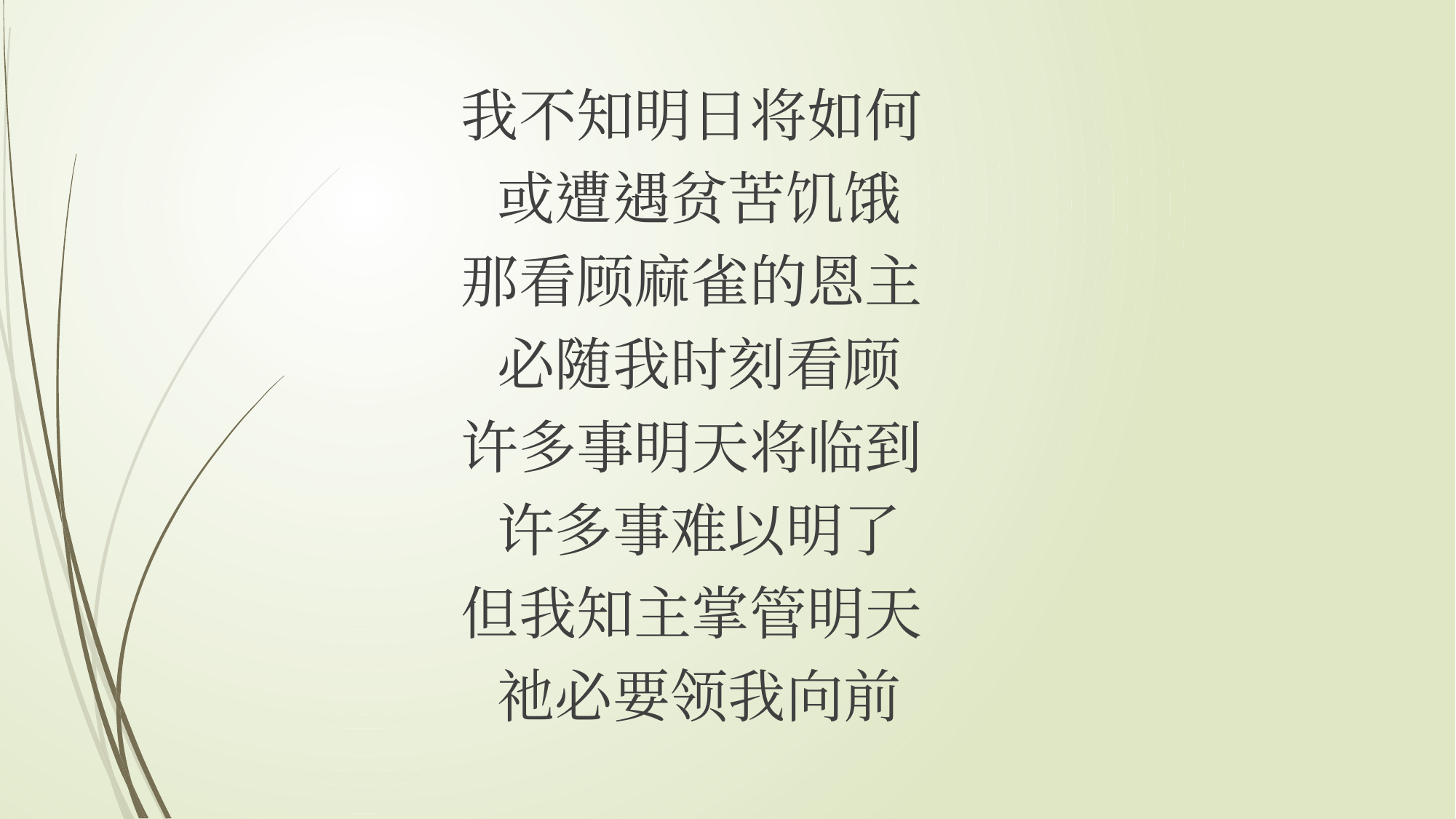

我不知明日将如何
或遭遇贫苦饥饿
那看顾麻雀的恩主
必随我时刻看顾
许多事明天将临到
许多事难以明了
但我知主掌管明天
祂必要领我向前